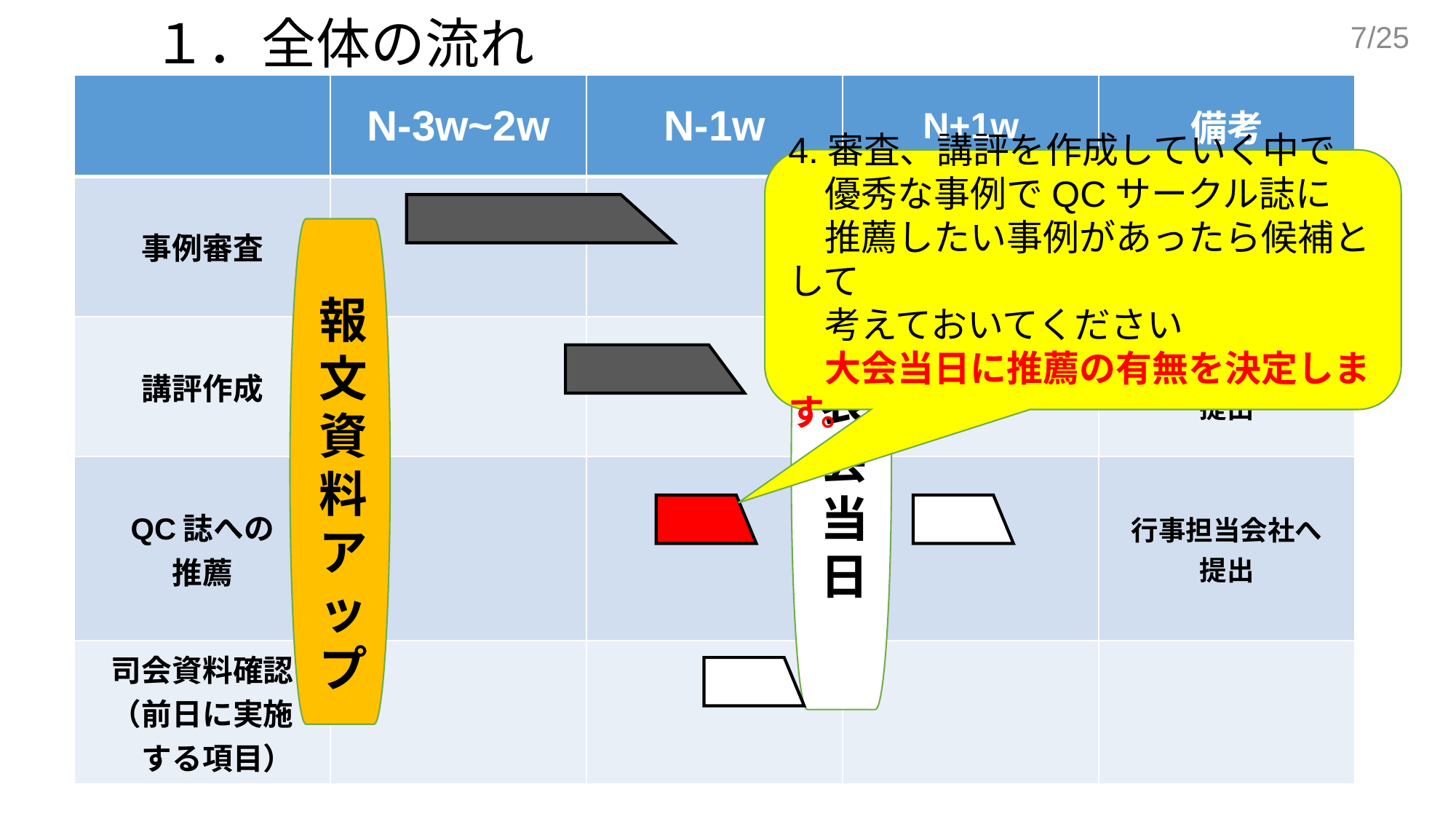

１．全体の流れ
7/25
|  | N-3w~2w | N-1w | N+1w | 備考 |
| --- | --- | --- | --- | --- |
| 事例審査 |  |  |  |  |
| 講評作成 |  |  |  | 行事担当会社へ 提出 |
| QC誌への 推薦 |  |  |  | 行事担当会社へ 提出 |
| 司会資料確認 （前日に実施 　する項目） |  |  |  |  |

4.審査、講評を作成していく中で
　優秀な事例でQCサークル誌に
　推薦したい事例があったら候補として
　考えておいてください
　大会当日に推薦の有無を決定します。

報文資料アップ

発表会当日